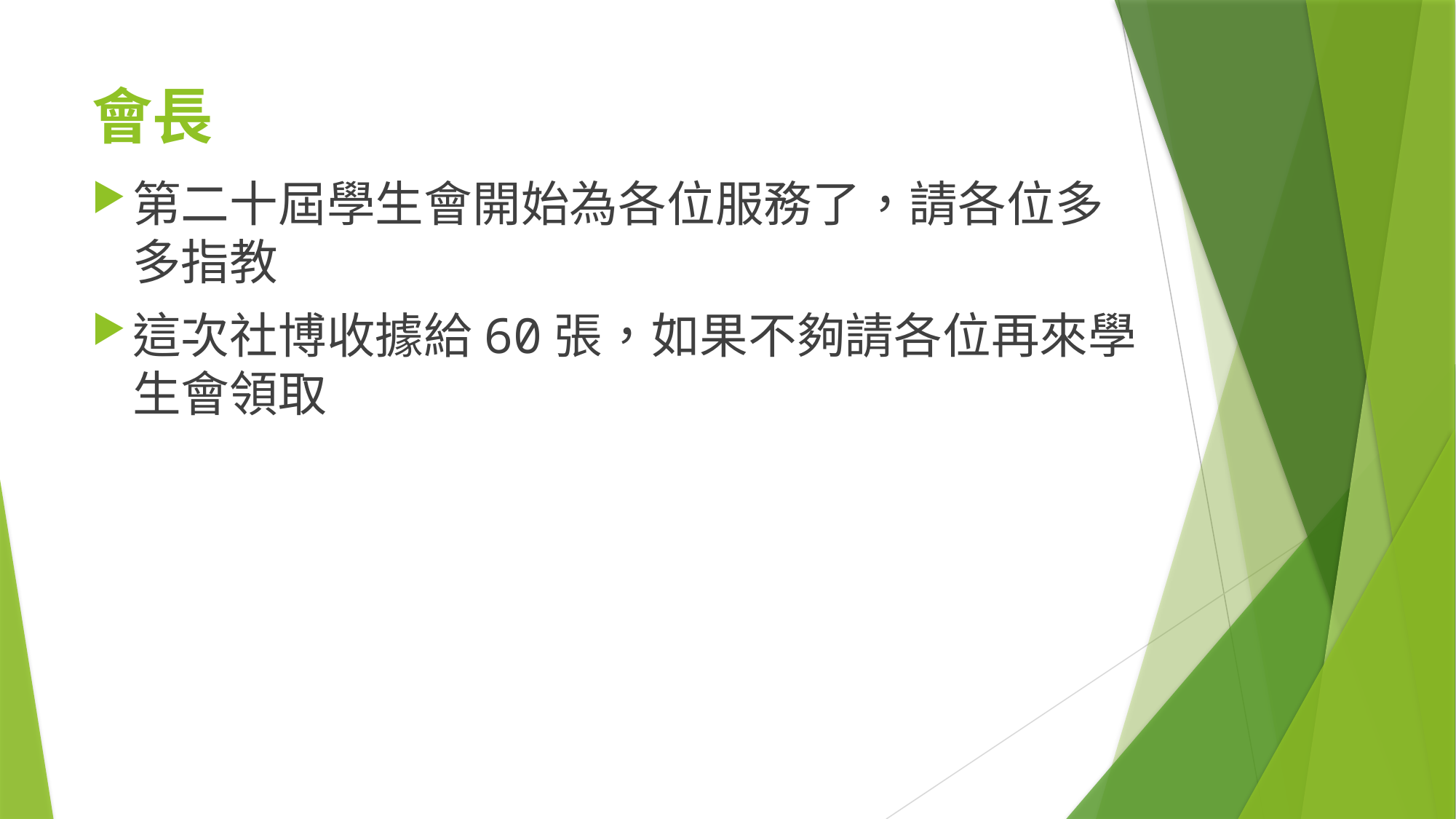

# 會長
第二十屆學生會開始為各位服務了，請各位多多指教
這次社博收據給60張，如果不夠請各位再來學生會領取